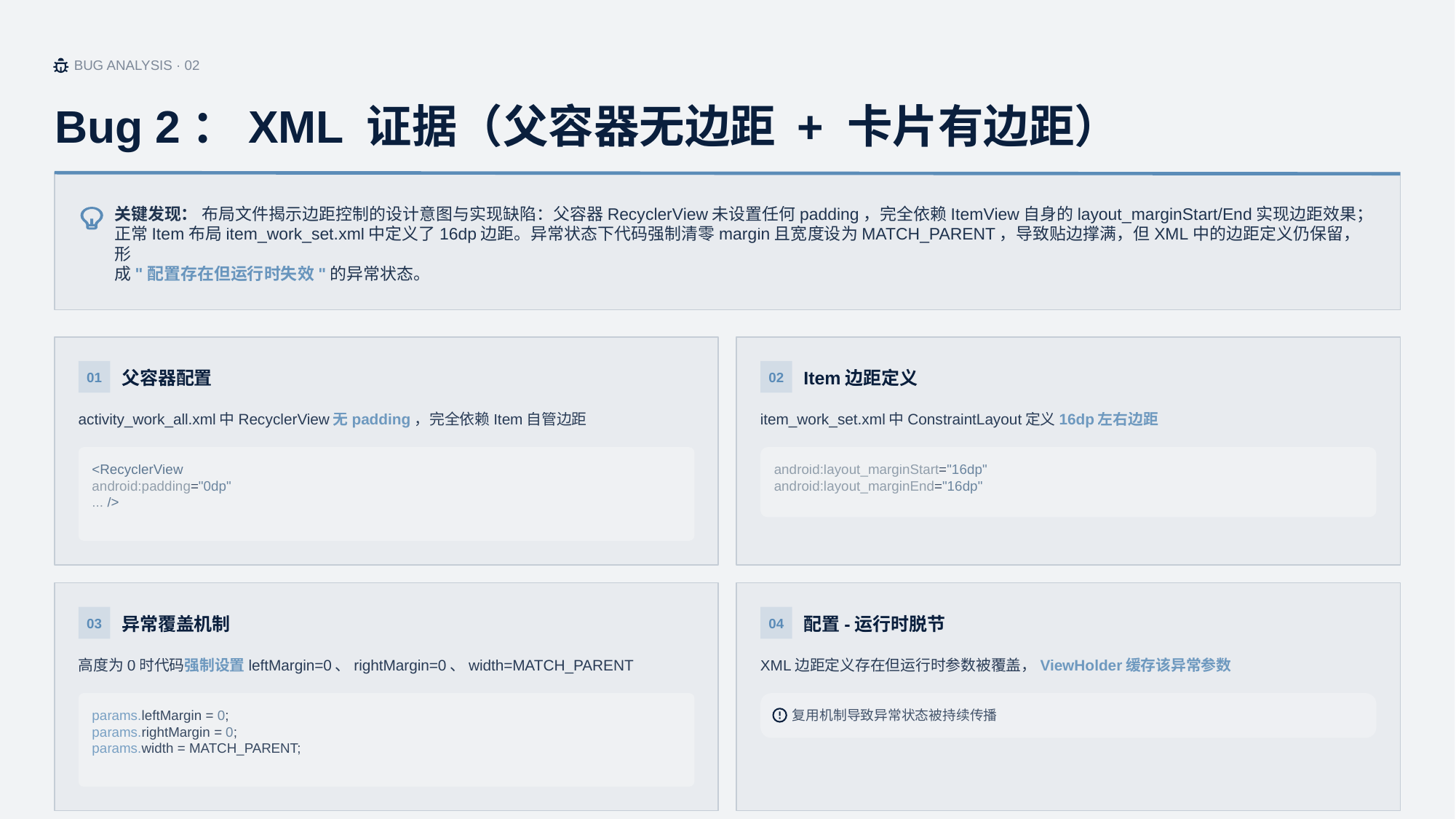

BUG ANALYSIS · 02

Bug 2：XML 证据（父容器无边距 + 卡片有边距）

关键发现： 布局文件揭示边距控制的设计意图与实现缺陷：父容器RecyclerView未设置任何padding，完全依赖ItemView自身的layout_marginStart/End实现边距效果；
正常Item布局item_work_set.xml中定义了16dp边距。异常状态下代码强制清零margin且宽度设为MATCH_PARENT，导致贴边撑满，但XML中的边距定义仍保留，形
成"配置存在但运行时失效"的异常状态。

父容器配置
Item边距定义
01
02
activity_work_all.xml中RecyclerView无padding，完全依赖Item自管边距
item_work_set.xml中ConstraintLayout定义16dp左右边距

<RecyclerView
android:padding="0dp"
... />
android:layout_marginStart="16dp"
android:layout_marginEnd="16dp"

异常覆盖机制
配置-运行时脱节
03
04
高度为0时代码强制设置leftMargin=0、rightMargin=0、width=MATCH_PARENT
XML边距定义存在但运行时参数被覆盖，ViewHolder缓存该异常参数

params.leftMargin = 0;
params.rightMargin = 0;
params.width = MATCH_PARENT;
复用机制导致异常状态被持续传播